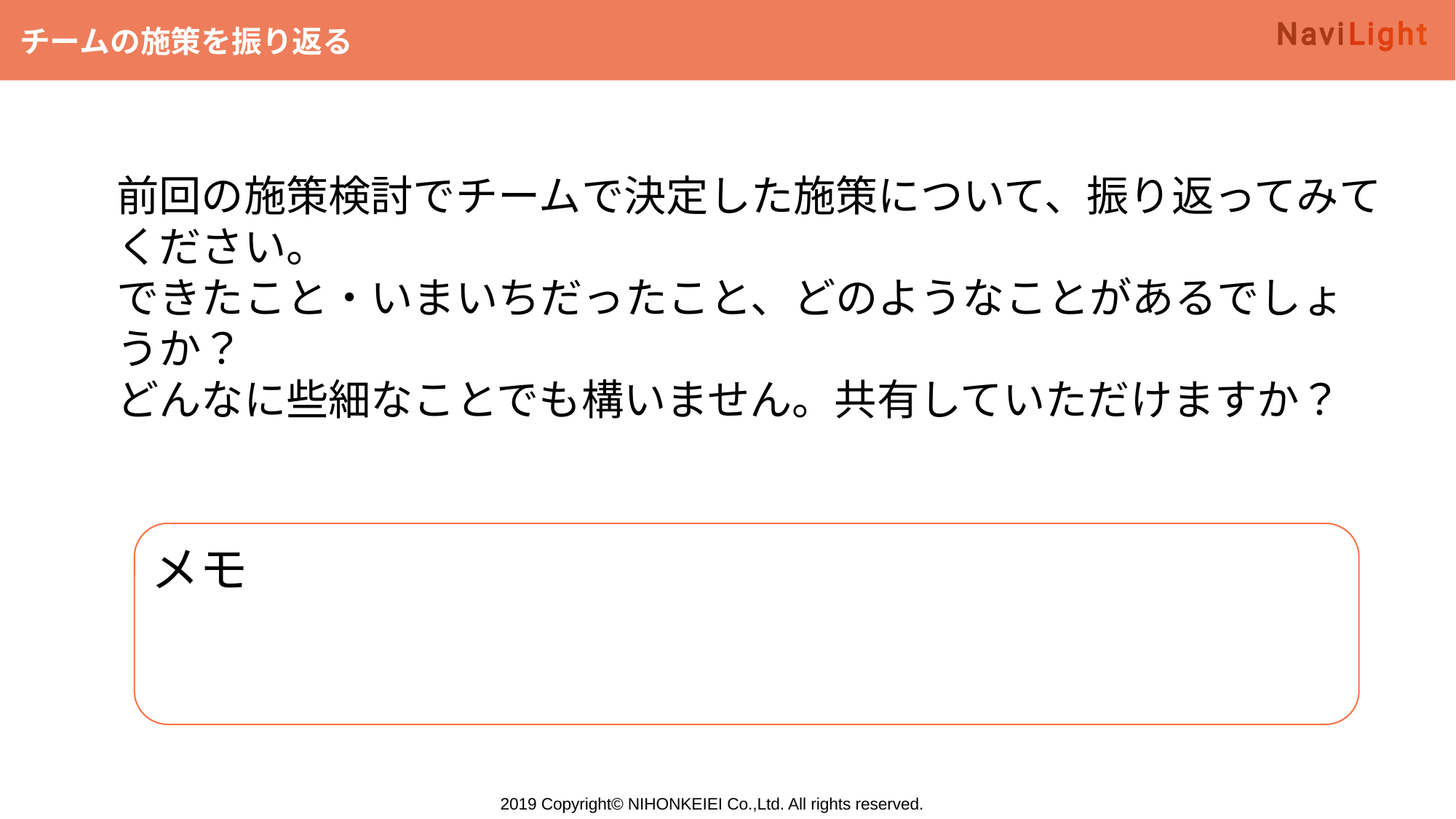

チームの施策を振り返る
前回の施策検討でチームで決定した施策について、振り返ってみてください。
できたこと・いまいちだったこと、どのようなことがあるでしょうか？
どんなに些細なことでも構いません。共有していただけますか？

メモ